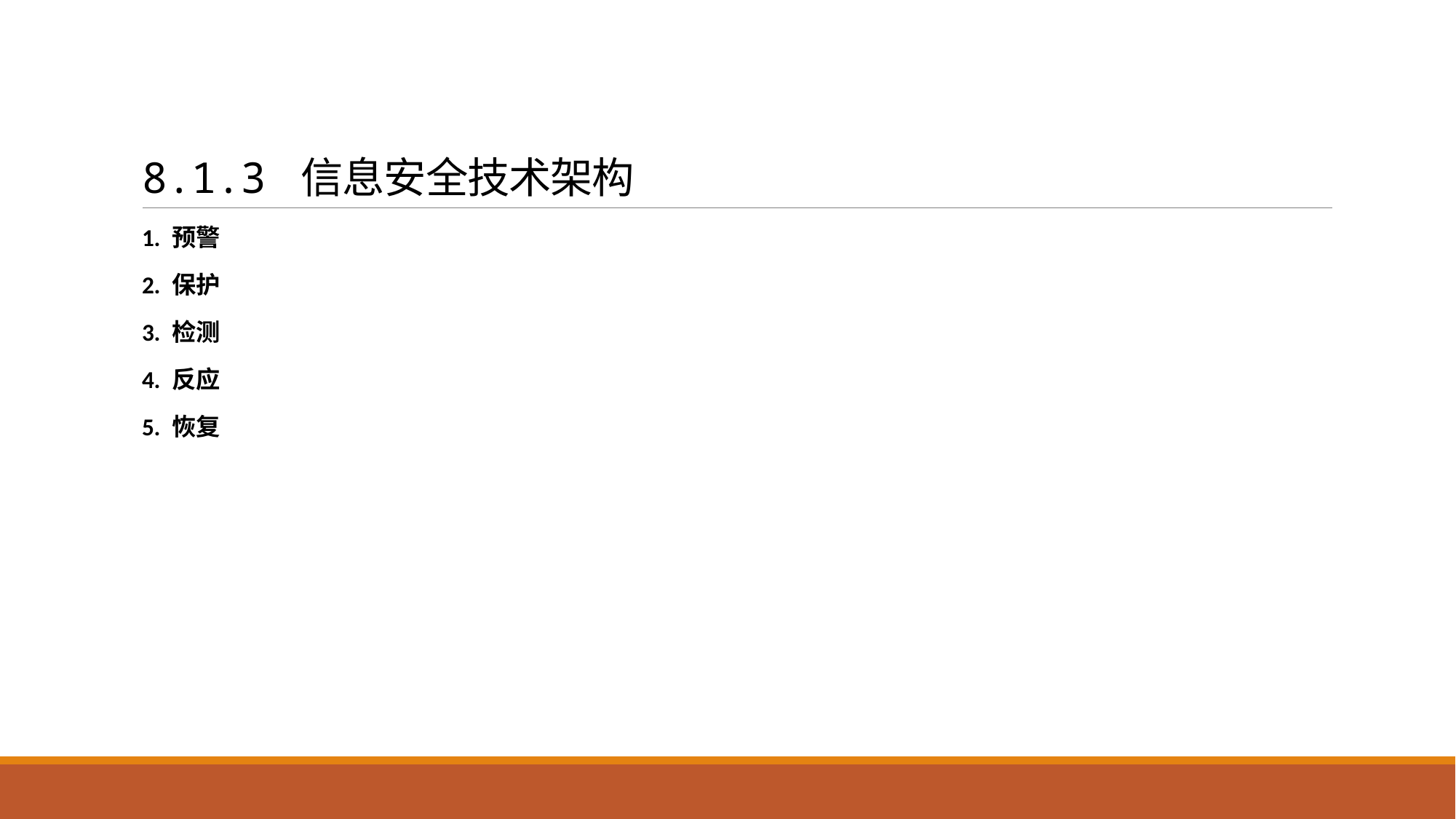

# 8.1.3 信息安全技术架构
1. 预警
2. 保护
3. 检测
4. 反应
5. 恢复